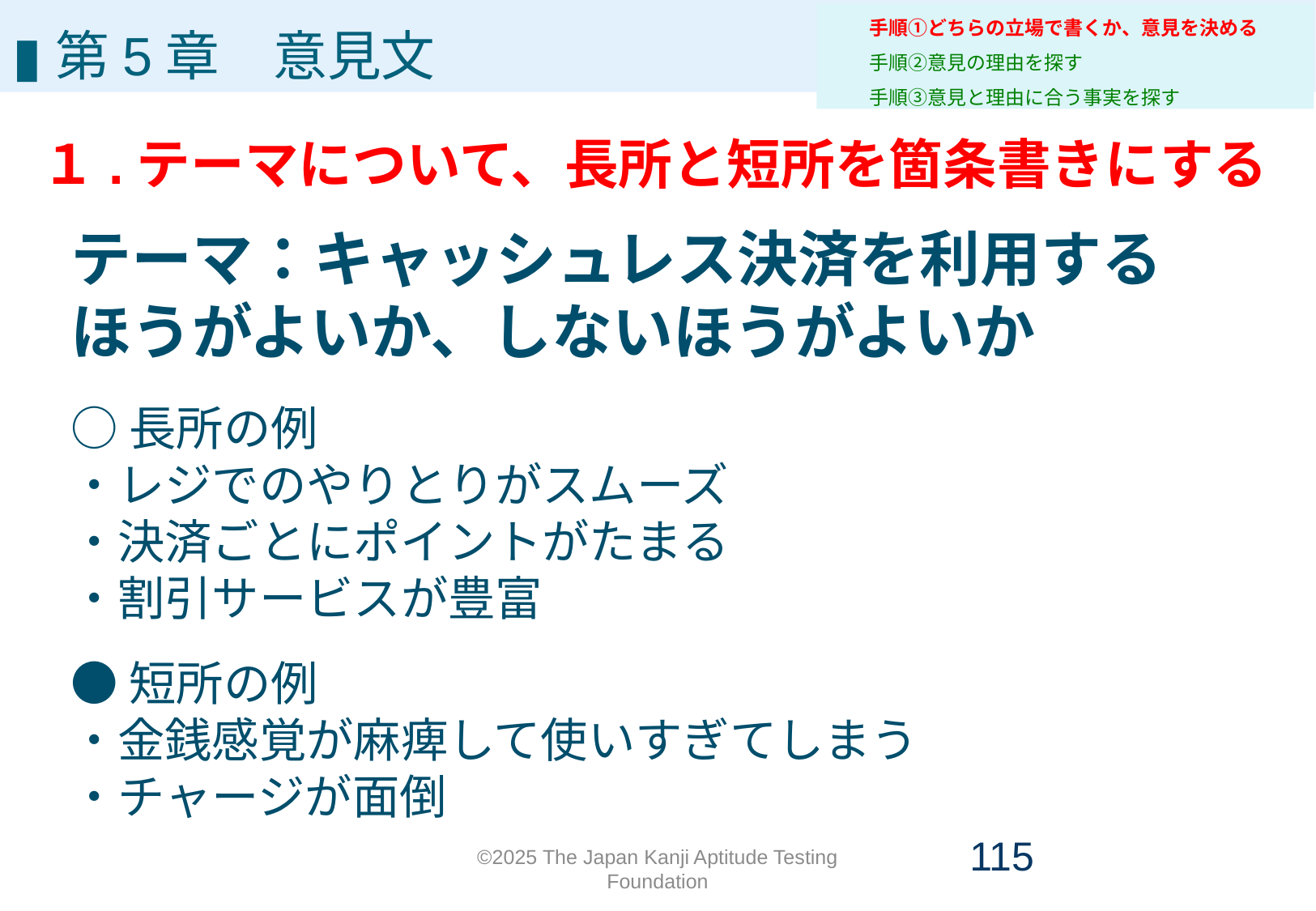

# 第5章
手順①どちらの立場で書くか、意見を決める
手順②意見の理由を探す
手順③意見と理由に合う事実を探す
▮第5章　意見文
１.テーマについて、長所と短所を箇条書きにする
テーマ：キャッシュレス決済を利用する
ほうがよいか、しないほうがよいか

○長所の例
・レジでのやりとりがスムーズ
・決済ごとにポイントがたまる
・割引サービスが豊富

●短所の例
・金銭感覚が麻痺して使いすぎてしまう
・チャージが面倒
©2025 The Japan Kanji Aptitude Testing Foundation
115